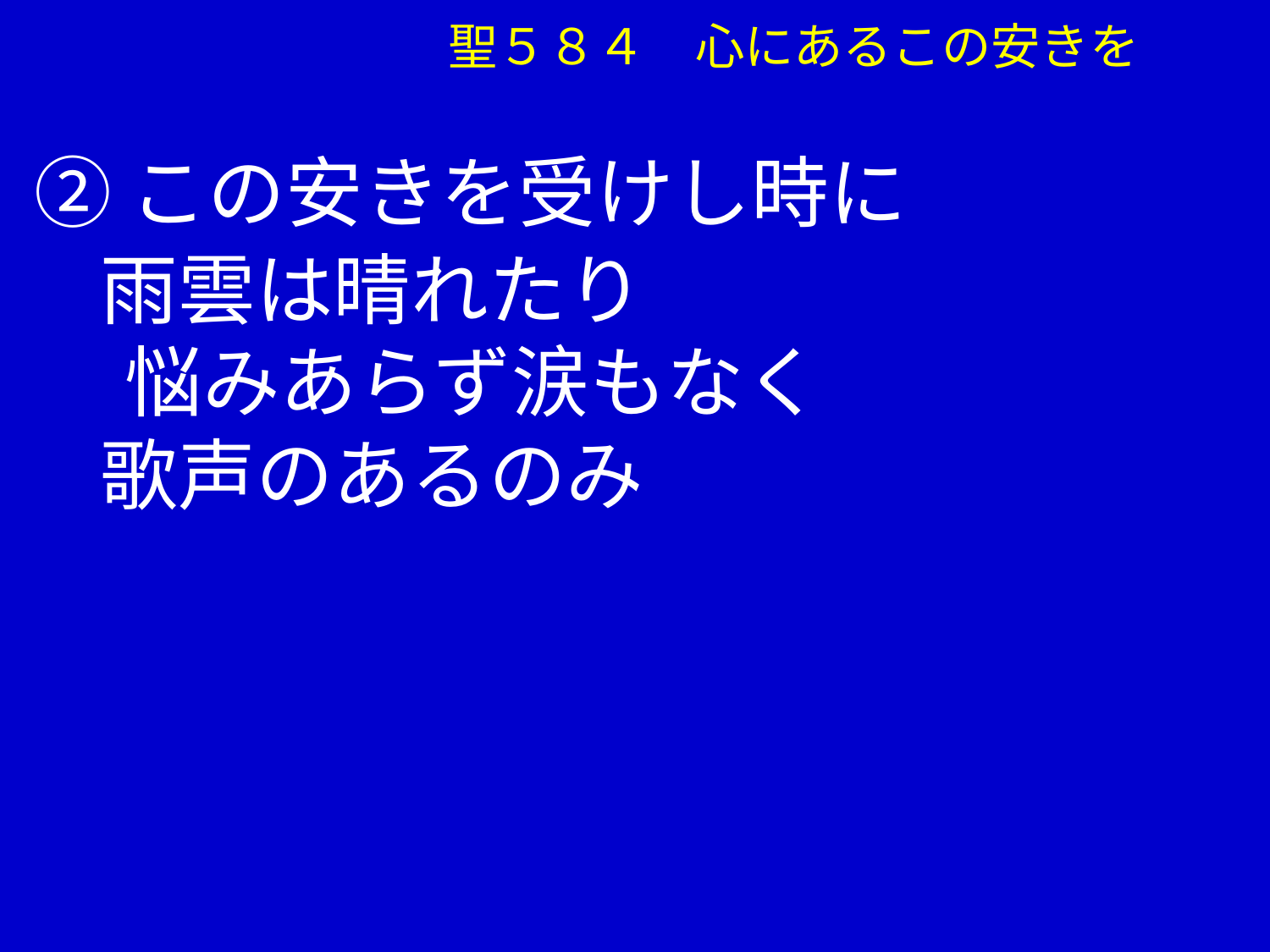

聖５８４　心にあるこの安きを
 ②この安きを受けし時に
    雨雲は晴れたり
　  悩みあらず涙もなく
    歌声のあるのみ